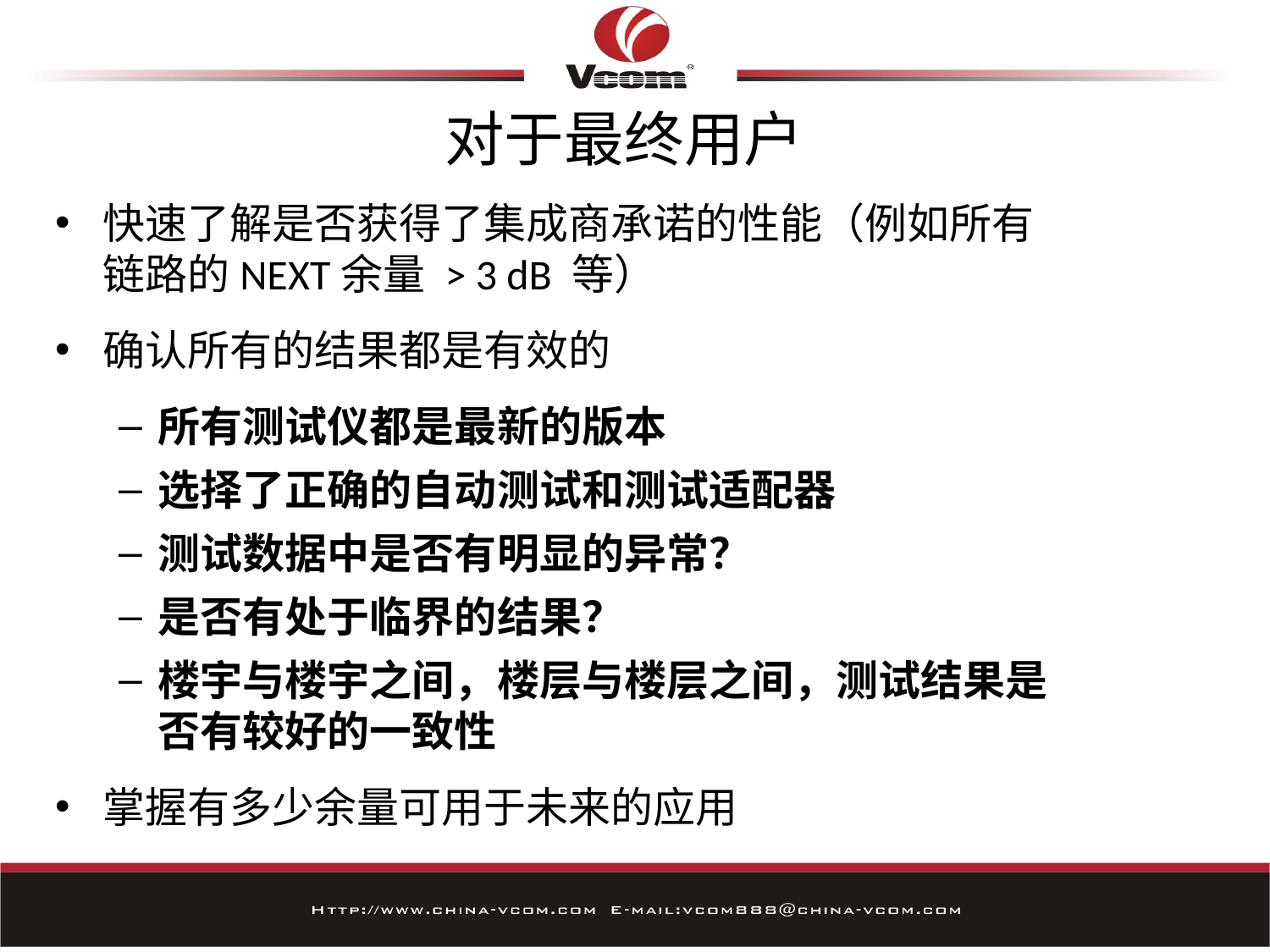

# 对于最终用户
快速了解是否获得了集成商承诺的性能（例如所有链路的NEXT余量 > 3 dB 等）
确认所有的结果都是有效的
所有测试仪都是最新的版本
选择了正确的自动测试和测试适配器
测试数据中是否有明显的异常？
是否有处于临界的结果？
楼宇与楼宇之间，楼层与楼层之间，测试结果是否有较好的一致性
掌握有多少余量可用于未来的应用